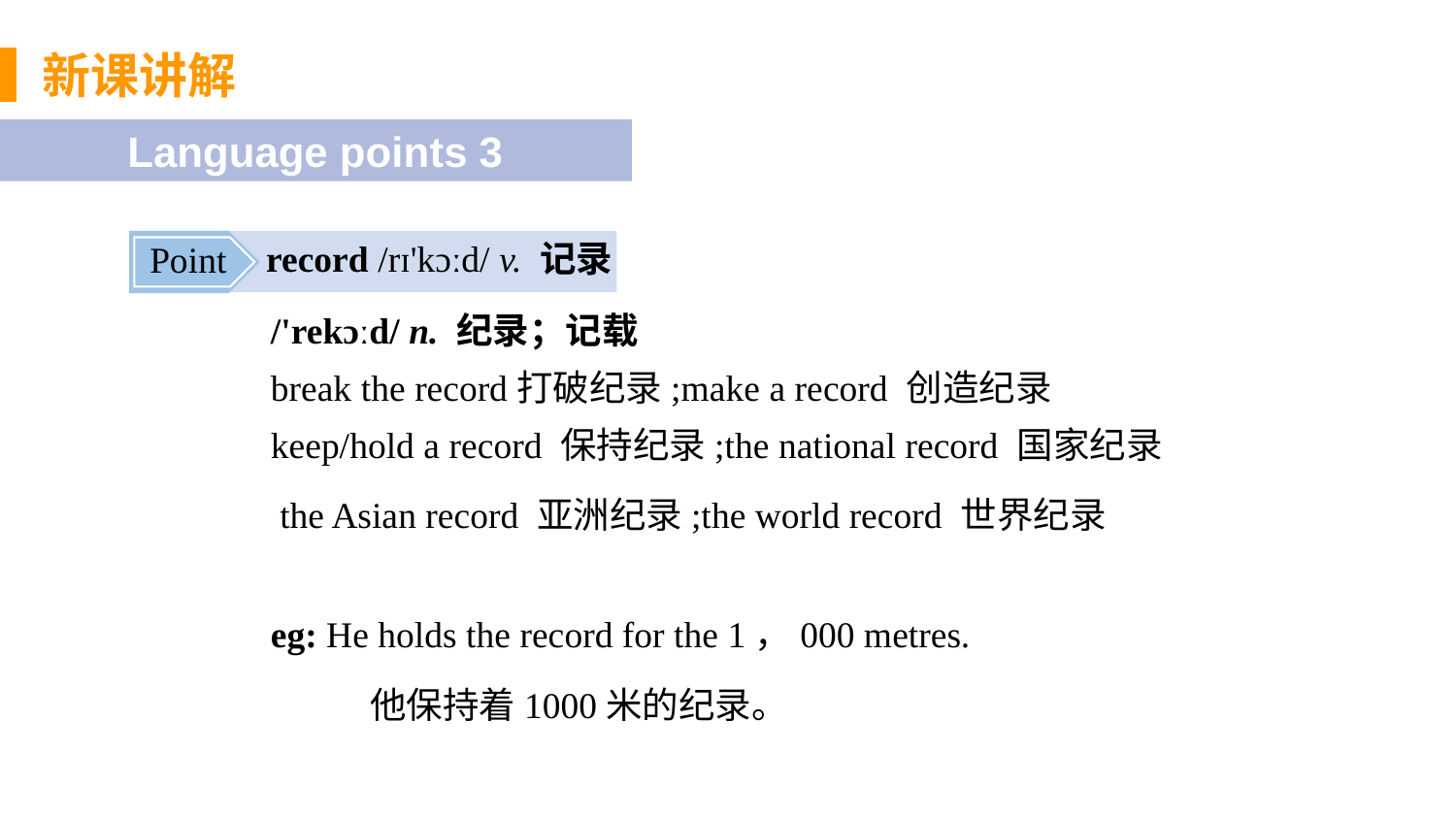

新课讲解

Language points 3
record /rɪ'kɔːd/ v. 记录

Point

/'rekɔːd/ n. 纪录；记载
break the record打破纪录;make a record 创造纪录
keep/hold a record 保持纪录;the national record 国家纪录
 the Asian record 亚洲纪录;the world record 世界纪录

eg: He holds the record for the 1，000 metres.
           他保持着1000米的纪录。